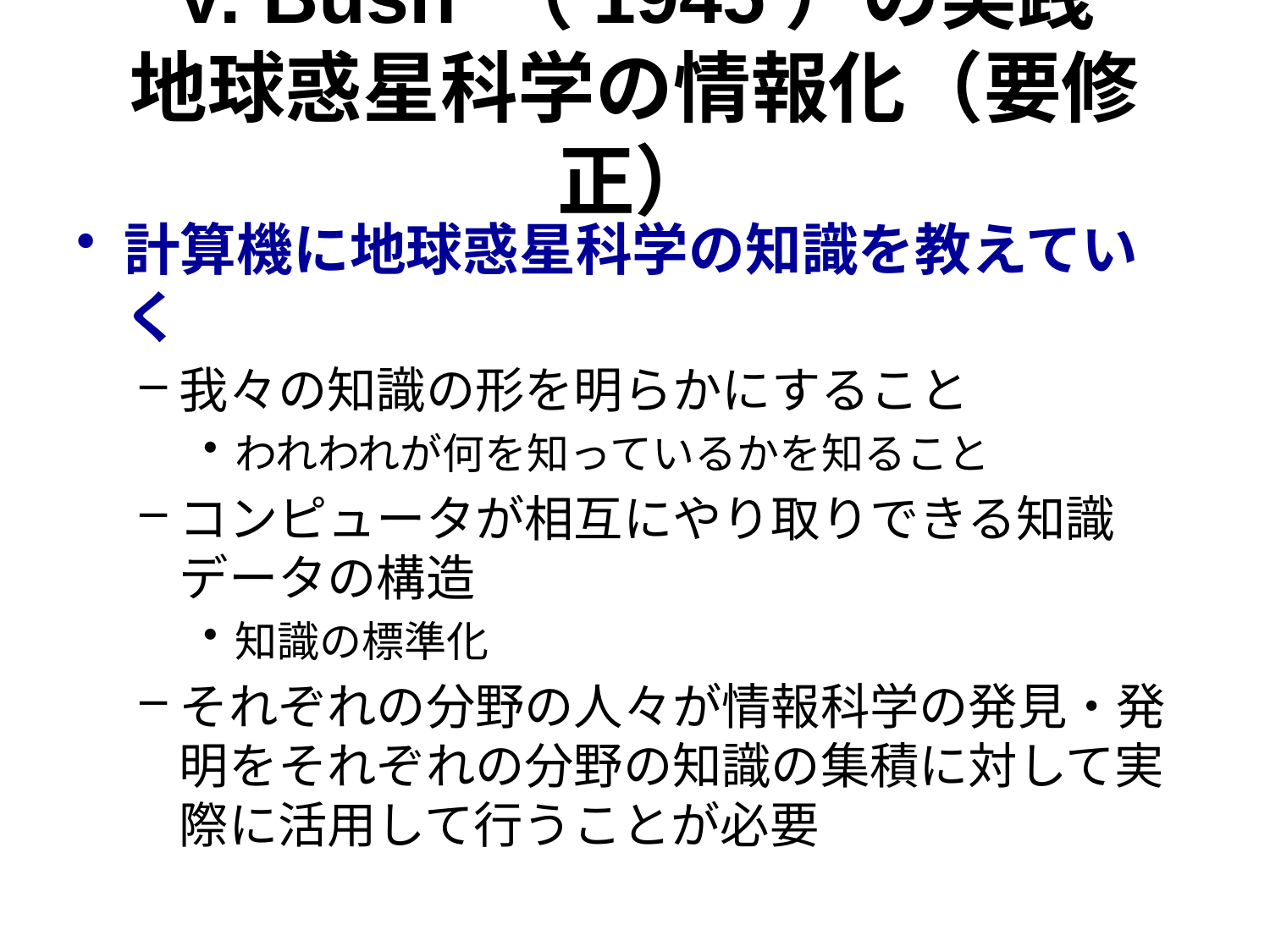

# V. Bush （1945）の実践 地球惑星科学の情報化（要修正）
計算機に地球惑星科学の知識を教えていく
我々の知識の形を明らかにすること
われわれが何を知っているかを知ること
コンピュータが相互にやり取りできる知識データの構造
知識の標準化
それぞれの分野の人々が情報科学の発見・発明をそれぞれの分野の知識の集積に対して実際に活用して行うことが必要